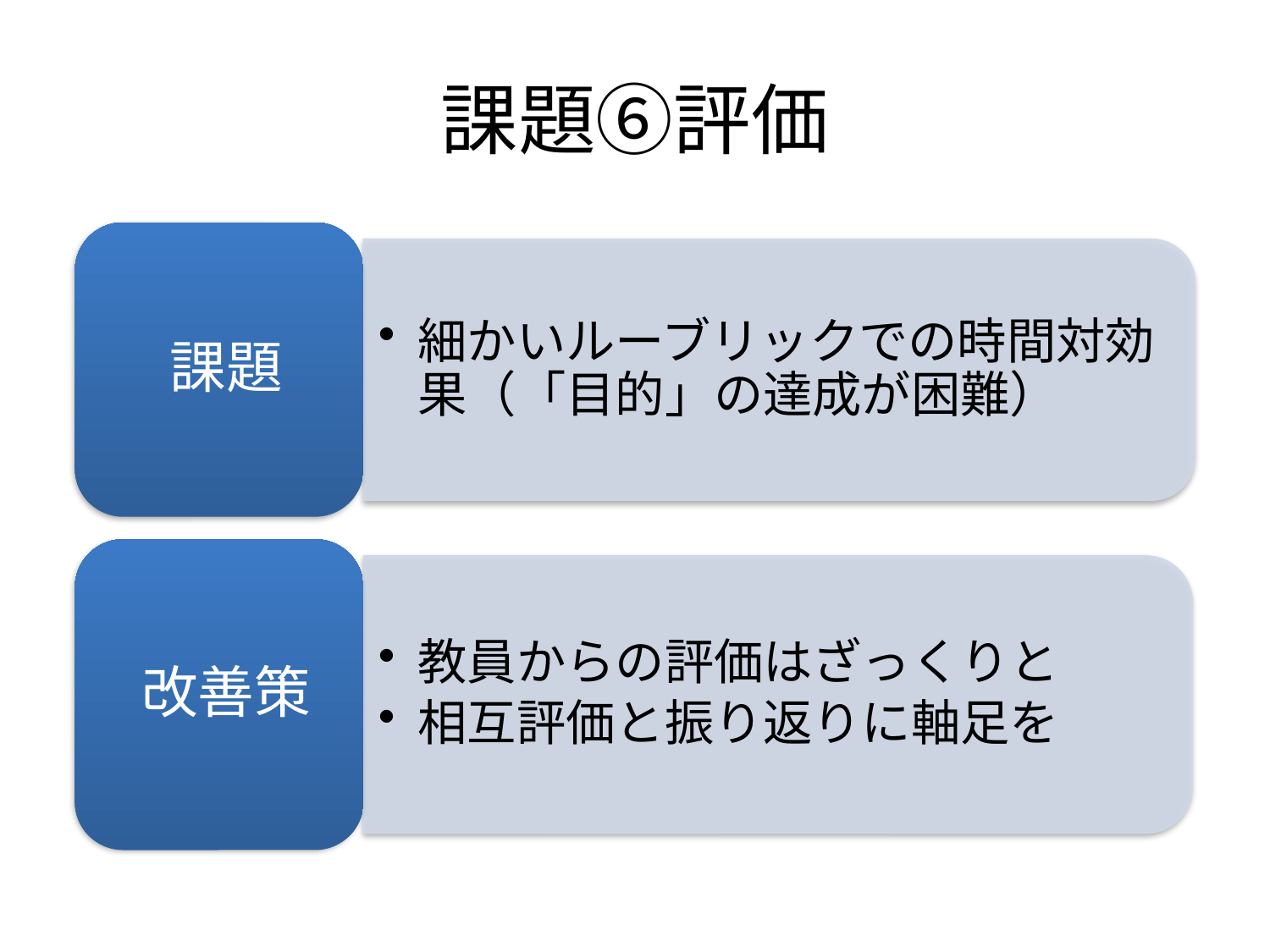

# 課題⑥評価
細かいルーブリックでの時間対効果（「目的」の達成が困難）
課題
教員からの評価はざっくりと
相互評価と振り返りに軸足を
改善策